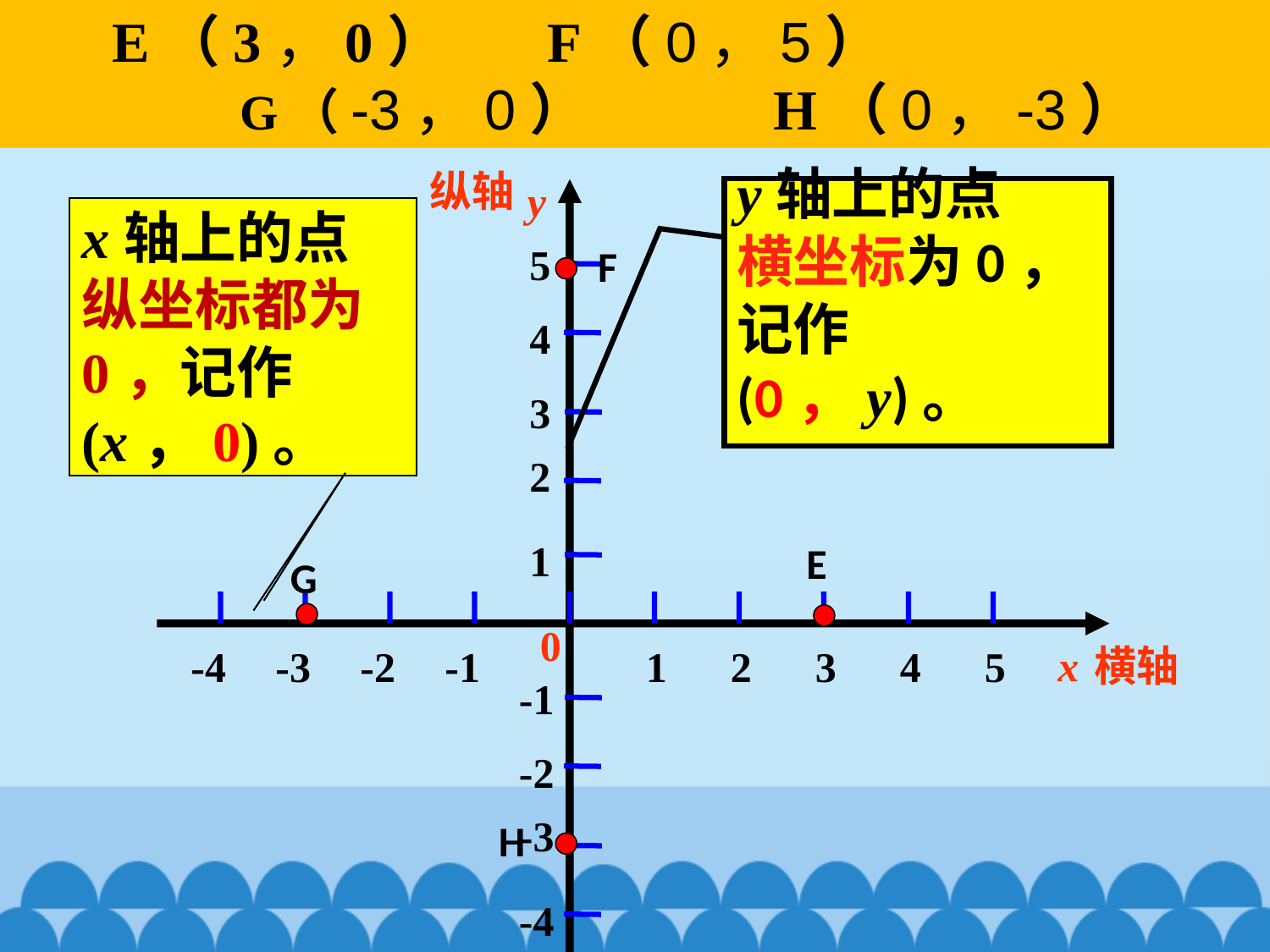

E（3，0）       F（0，5）
        G（-3，0）                H（0，-3）
纵轴
y
y轴上的点
横坐标为0，
记作(0，y)。

5

4
3

2
1

-1

-2
-3

-4
x轴上的点
纵坐标都为0，记作(x，0)。
F

E
G

-4
-3
-2
-1
1
2
3
4
5
0

x
横轴
H